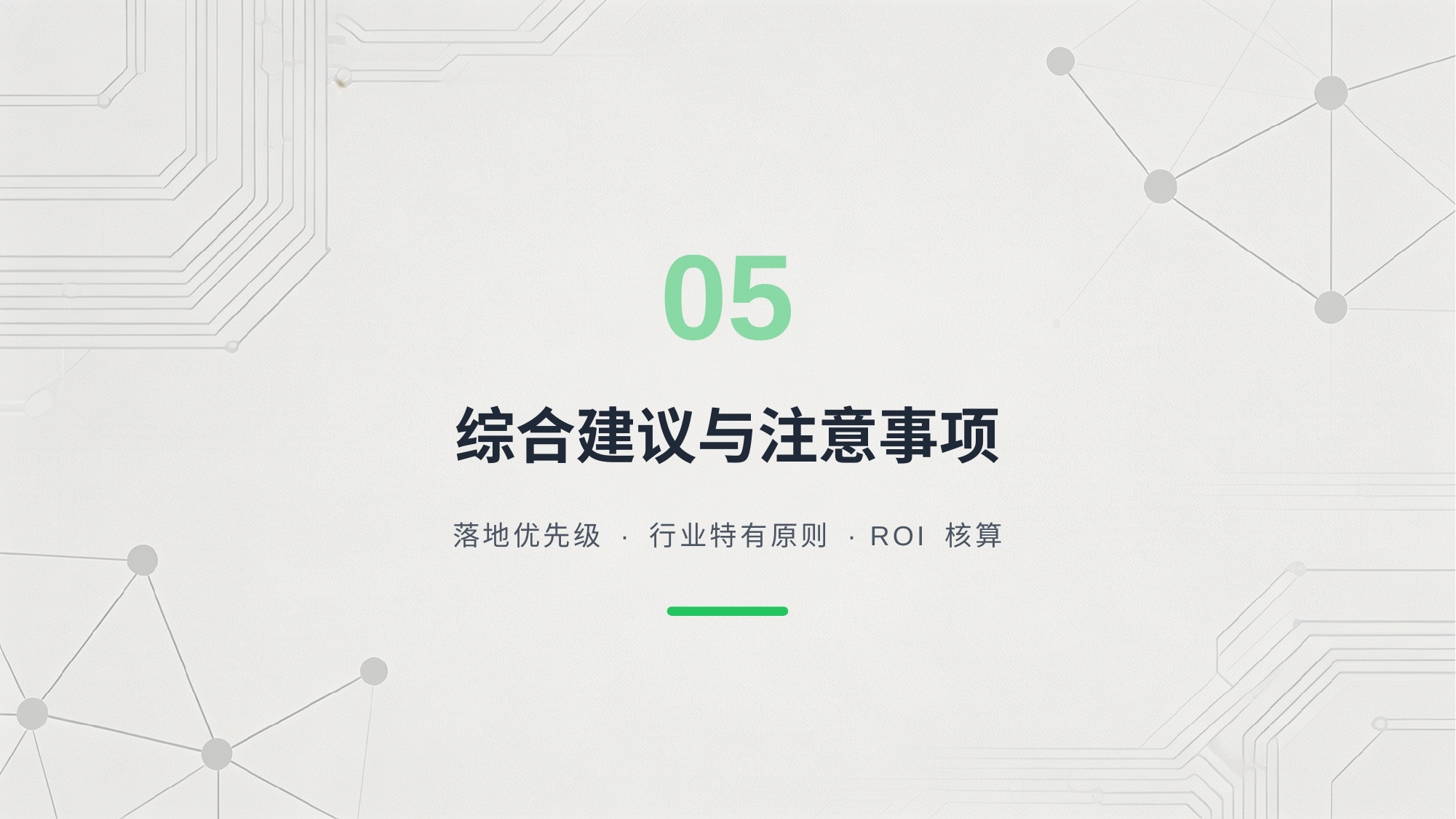

05
综合建议与注意事项
落地优先级 · 行业特有原则 · ROI 核算